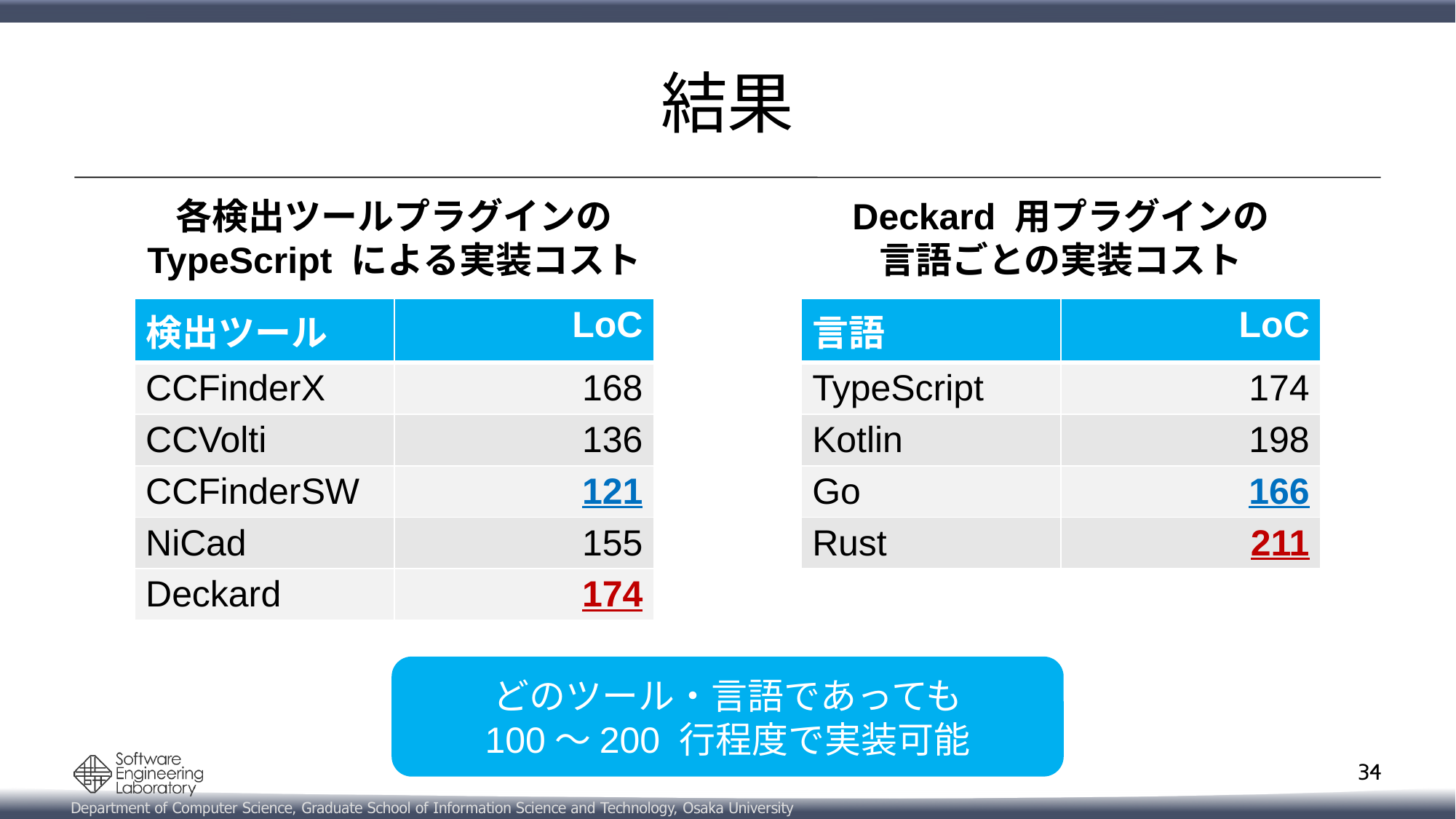

# 結果
各検出ツールプラグインの
TypeScript による実装コスト
Deckard 用プラグインの
言語ごとの実装コスト
| 検出ツール | LoC |
| --- | --- |
| CCFinderX | 168 |
| CCVolti | 136 |
| CCFinderSW | 121 |
| NiCad | 155 |
| Deckard | 174 |
| 言語 | LoC |
| --- | --- |
| TypeScript | 174 |
| Kotlin | 198 |
| Go | 166 |
| Rust | 211 |
どのツール・言語であっても
100～200 行程度で実装可能
34